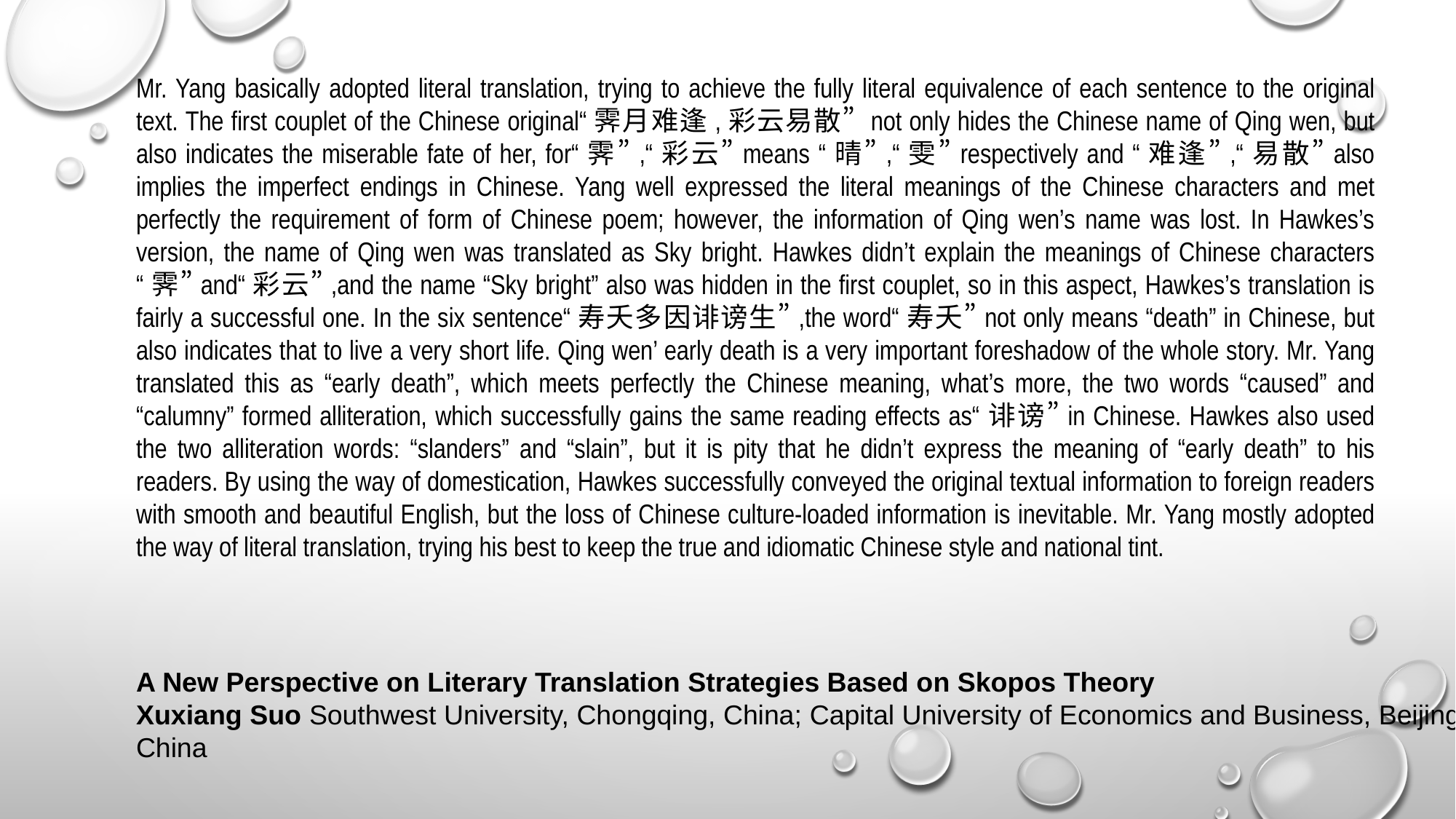

Mr. Yang basically adopted literal translation, trying to achieve the fully literal equivalence of each sentence to the original text. The first couplet of the Chinese original“霁月难逢,彩云易散” not only hides the Chinese name of Qing wen, but also indicates the miserable fate of her, for“霁”,“彩云”means “晴”,“雯”respectively and “难逢”,“易散”also implies the imperfect endings in Chinese. Yang well expressed the literal meanings of the Chinese characters and met perfectly the requirement of form of Chinese poem; however, the information of Qing wen’s name was lost. In Hawkes’s version, the name of Qing wen was translated as Sky bright. Hawkes didn’t explain the meanings of Chinese characters “霁”and“彩云”,and the name “Sky bright” also was hidden in the first couplet, so in this aspect, Hawkes’s translation is fairly a successful one. In the six sentence“寿夭多因诽谤生”,the word“寿夭”not only means “death” in Chinese, but also indicates that to live a very short life. Qing wen’ early death is a very important foreshadow of the whole story. Mr. Yang translated this as “early death”, which meets perfectly the Chinese meaning, what’s more, the two words “caused” and “calumny” formed alliteration, which successfully gains the same reading effects as“诽谤”in Chinese. Hawkes also used the two alliteration words: “slanders” and “slain”, but it is pity that he didn’t express the meaning of “early death” to his readers. By using the way of domestication, Hawkes successfully conveyed the original textual information to foreign readers with smooth and beautiful English, but the loss of Chinese culture-loaded information is inevitable. Mr. Yang mostly adopted the way of literal translation, trying his best to keep the true and idiomatic Chinese style and national tint.
A New Perspective on Literary Translation Strategies Based on Skopos Theory
Xuxiang Suo Southwest University, Chongqing, China; Capital University of Economics and Business, Beijing, China